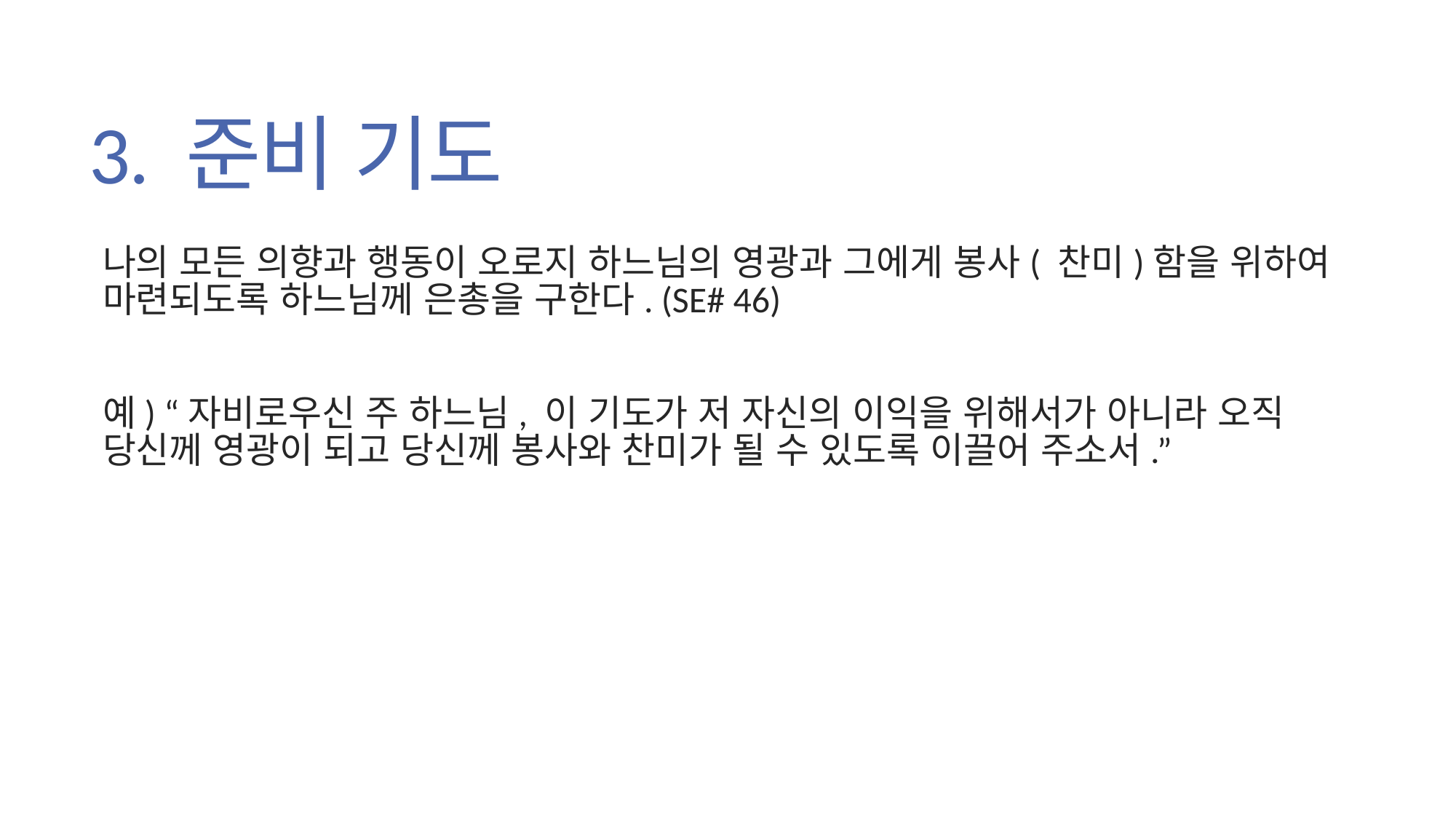

# 3. 준비 기도
나의 모든 의향과 행동이 오로지 하느님의 영광과 그에게 봉사( 찬미)함을 위하여 마련되도록 하느님께 은총을 구한다. (SE# 46)

예) “자비로우신 주 하느님, 이 기도가 저 자신의 이익을 위해서가 아니라 오직 당신께 영광이 되고 당신께 봉사와 찬미가 될 수 있도록 이끌어 주소서.”